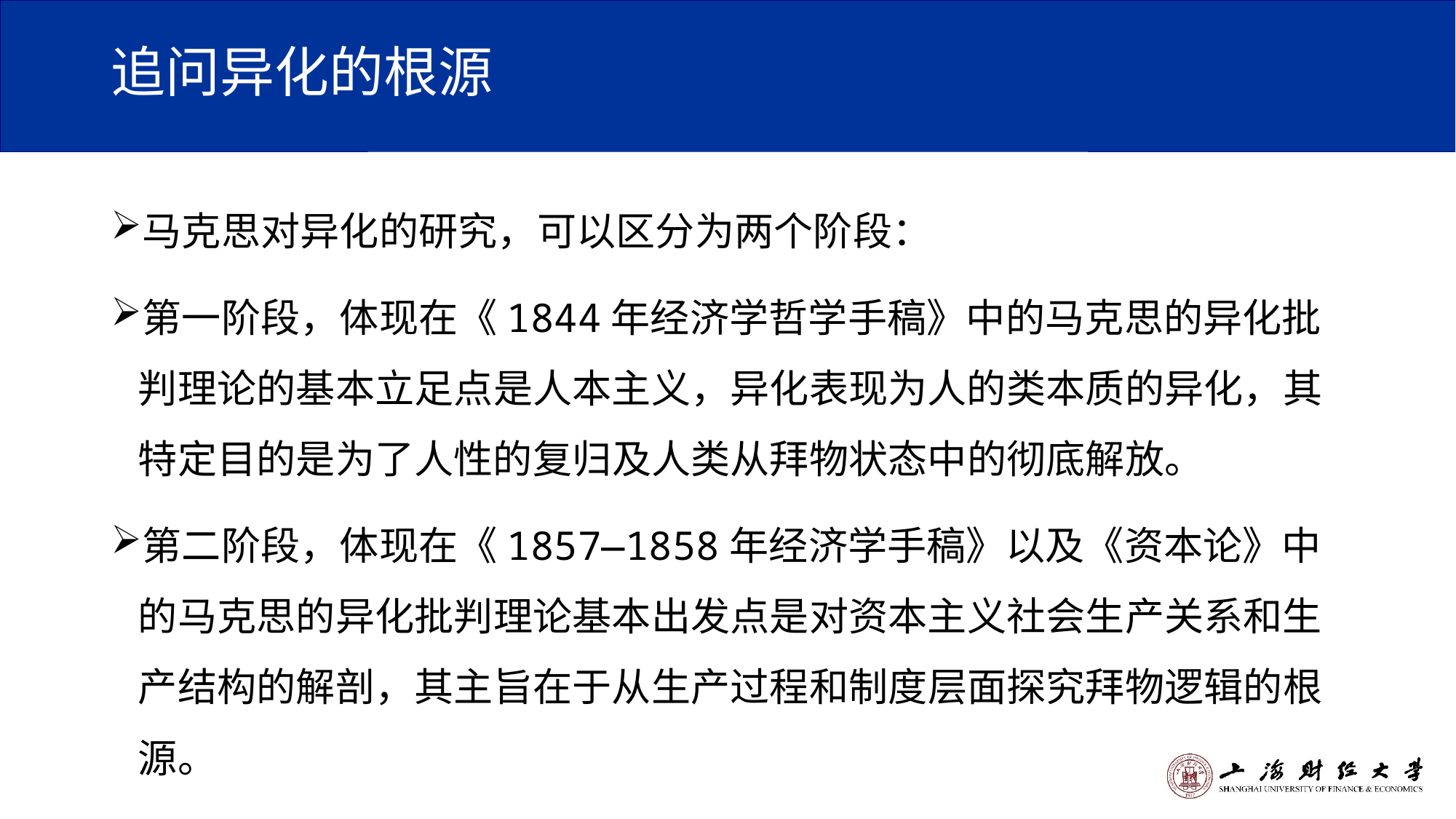

# 追问异化的根源
马克思对异化的研究，可以区分为两个阶段：
第一阶段，体现在《1844年经济学哲学手稿》中的马克思的异化批判理论的基本立足点是人本主义，异化表现为人的类本质的异化，其特定目的是为了人性的复归及人类从拜物状态中的彻底解放。
第二阶段，体现在《1857—1858年经济学手稿》以及《资本论》中的马克思的异化批判理论基本出发点是对资本主义社会生产关系和生产结构的解剖，其主旨在于从生产过程和制度层面探究拜物逻辑的根源。